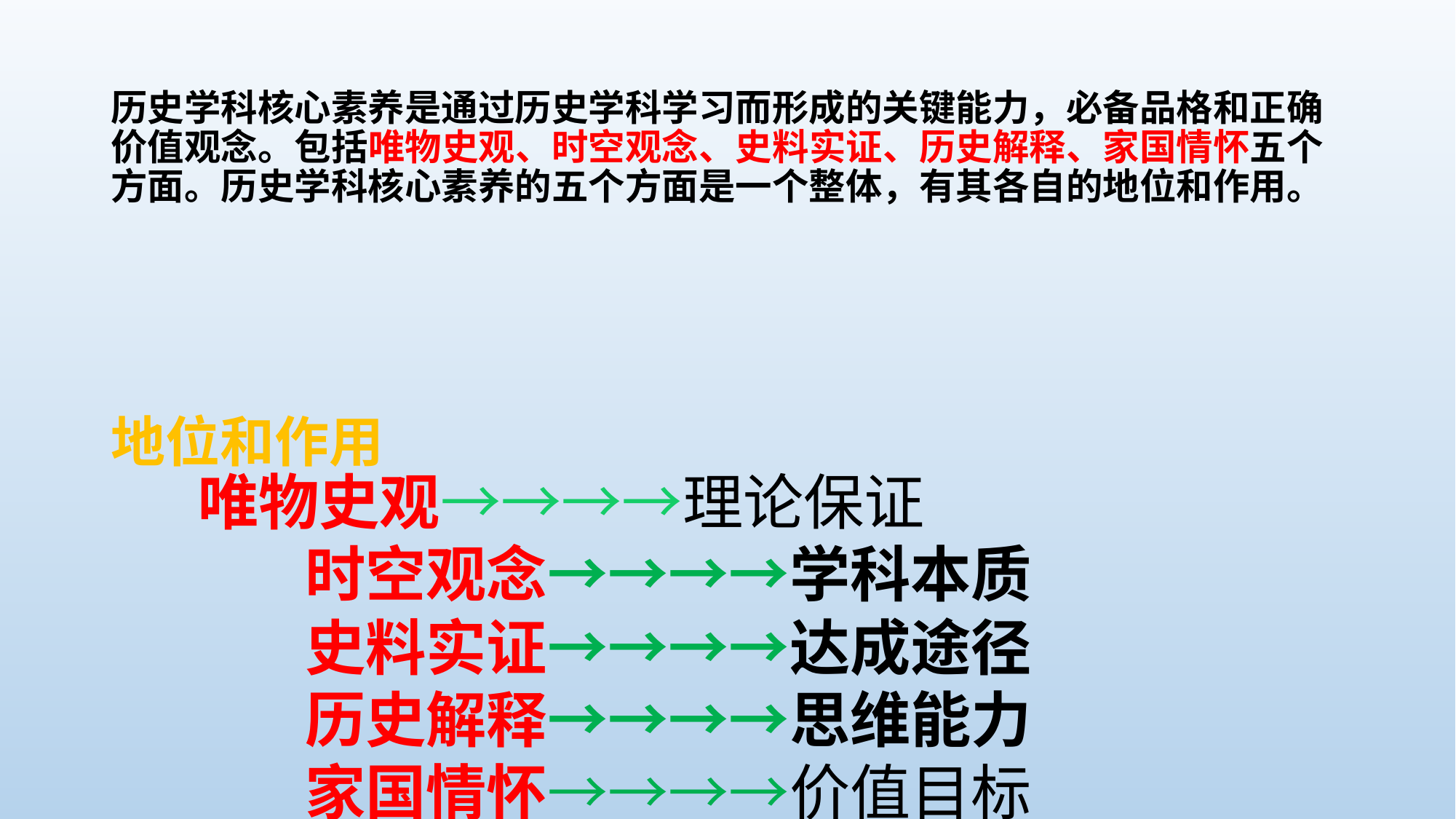

# 历史学科核心素养是通过历史学科学习而形成的关键能力，必备品格和正确价值观念。包括唯物史观、时空观念、史料实证、历史解释、家国情怀五个方面。历史学科核心素养的五个方面是一个整体，有其各自的地位和作用。

       唯物史观→→→→理论保证
时空观念→→→→学科本质
史料实证→→→→达成途径
历史解释→→→→思维能力
家国情怀→→→→价值目标

地位和作用